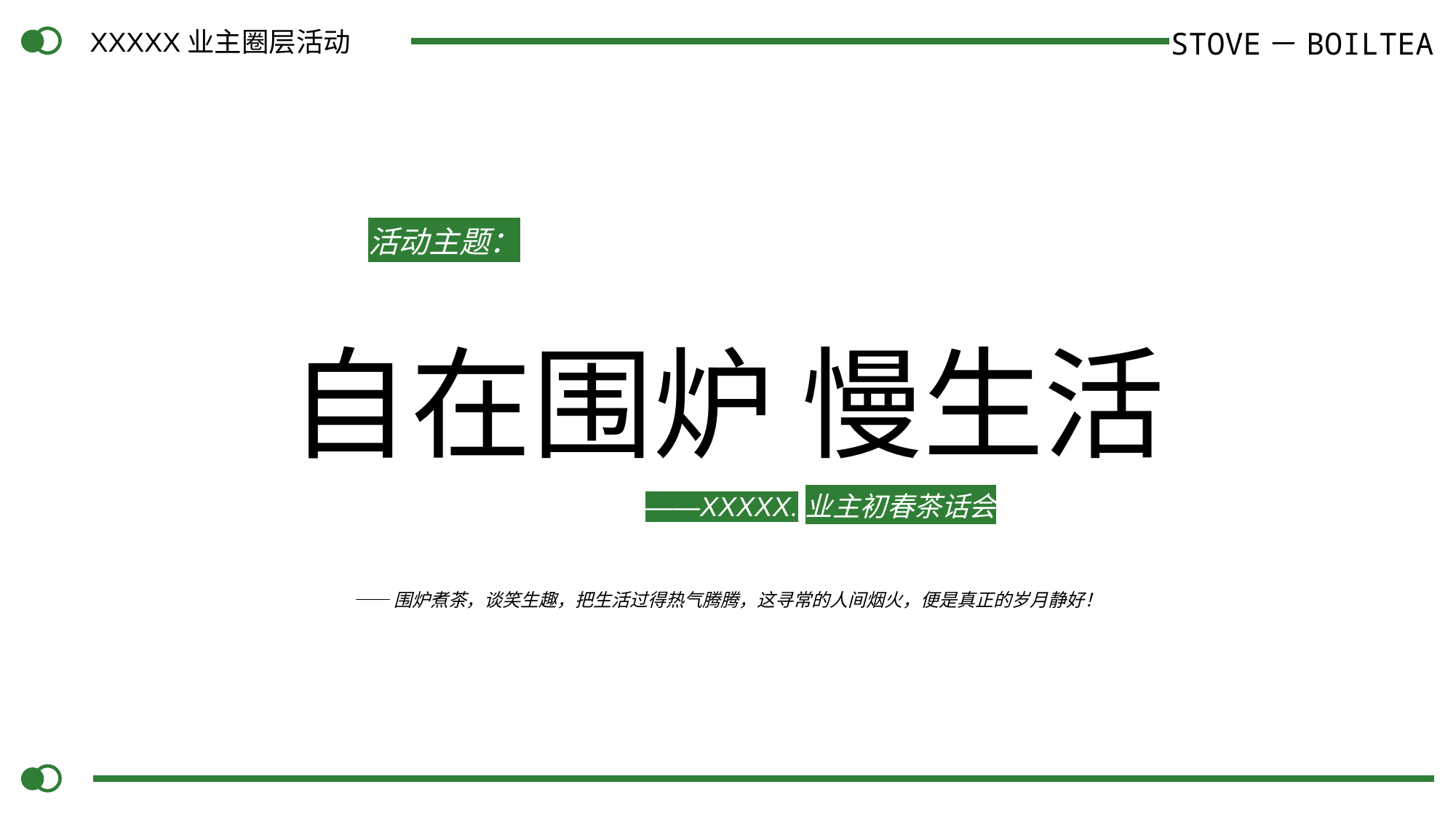

XXXXX业主圈层活动
STOVE－BOILTEA

活动主题：
自在围炉 慢生活
——XXXXX.业主初春茶话会
——围炉煮茶，谈笑生趣，把生活过得热气腾腾，这寻常的人间烟火，便是真正的岁月静好！